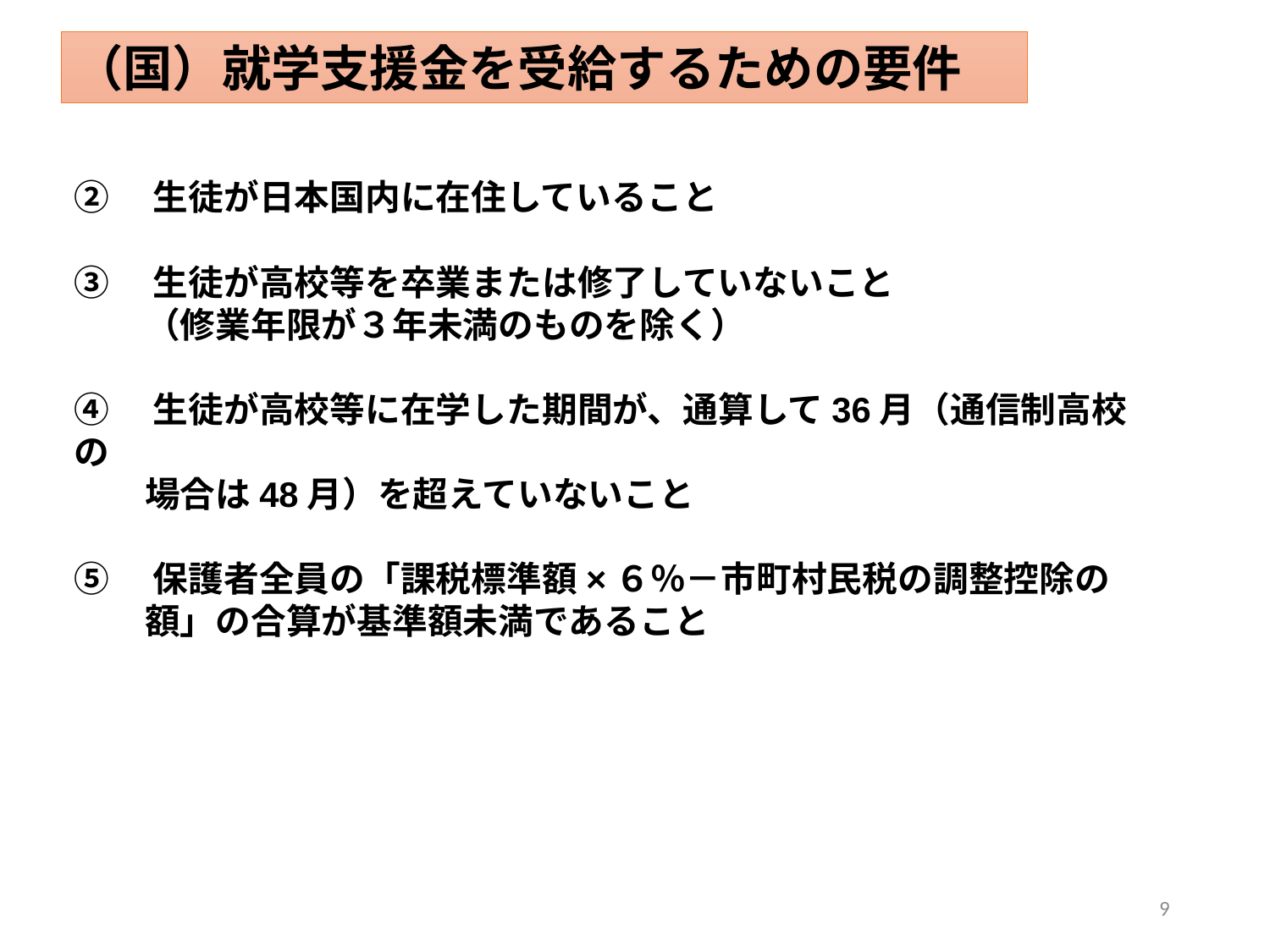

（国）就学支援金を受給するための要件
②　生徒が日本国内に在住していること

③　生徒が高校等を卒業または修了していないこと
　　（修業年限が３年未満のものを除く）

④　生徒が高校等に在学した期間が、通算して36月（通信制高校の
　　場合は48月）を超えていないこと

⑤　保護者全員の「課税標準額×６％－市町村民税の調整控除の
　　額」の合算が基準額未満であること

9